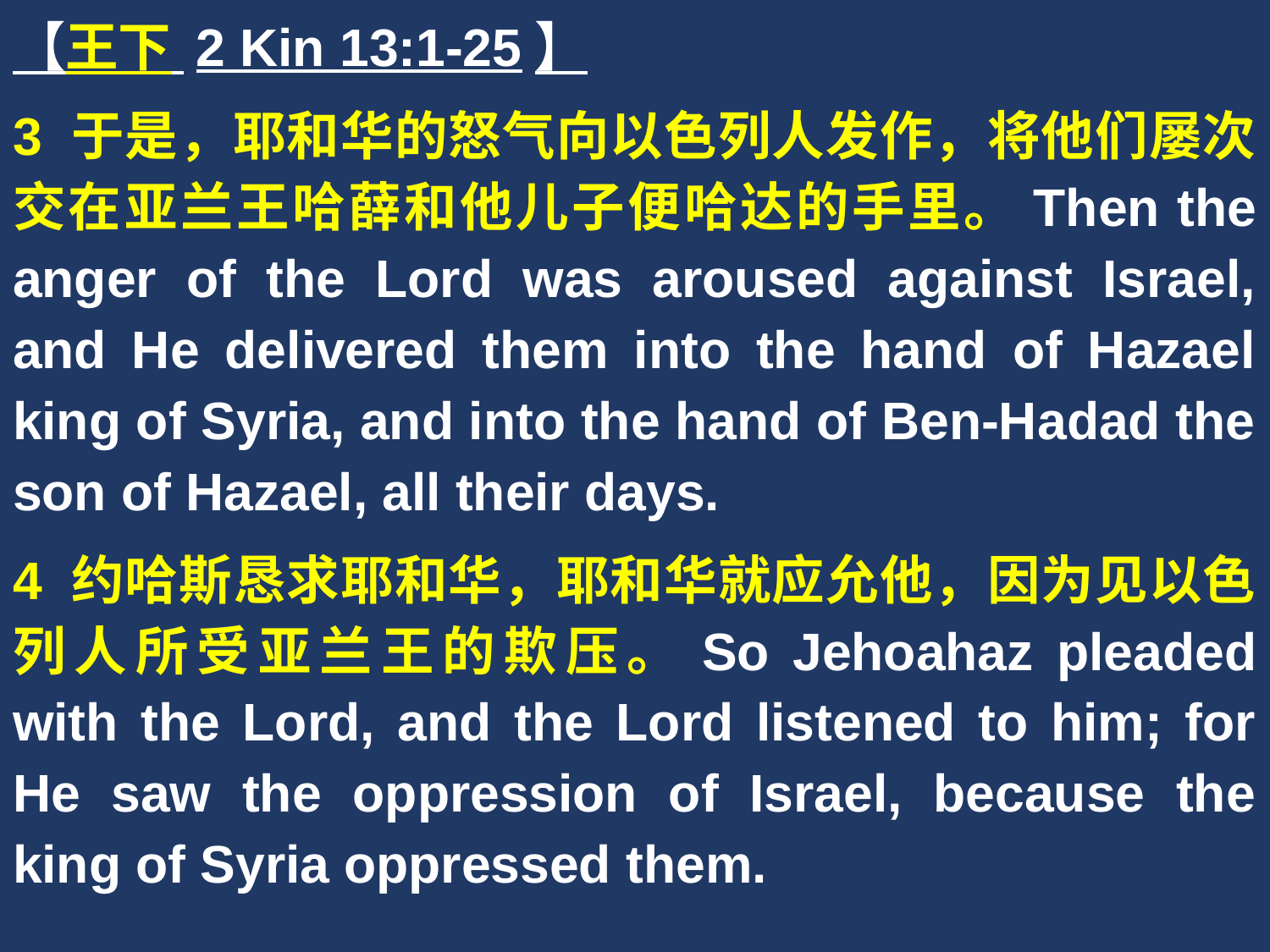

【王下 2 Kin 13:1-25】
3 于是，耶和华的怒气向以色列人发作，将他们屡次交在亚兰王哈薛和他儿子便哈达的手里。Then the anger of the Lord was aroused against Israel, and He delivered them into the hand of Hazael king of Syria, and into the hand of Ben-Hadad the son of Hazael, all their days.
4 约哈斯恳求耶和华，耶和华就应允他，因为见以色列人所受亚兰王的欺压。So Jehoahaz pleaded with the Lord, and the Lord listened to him; for He saw the oppression of Israel, because the king of Syria oppressed them.